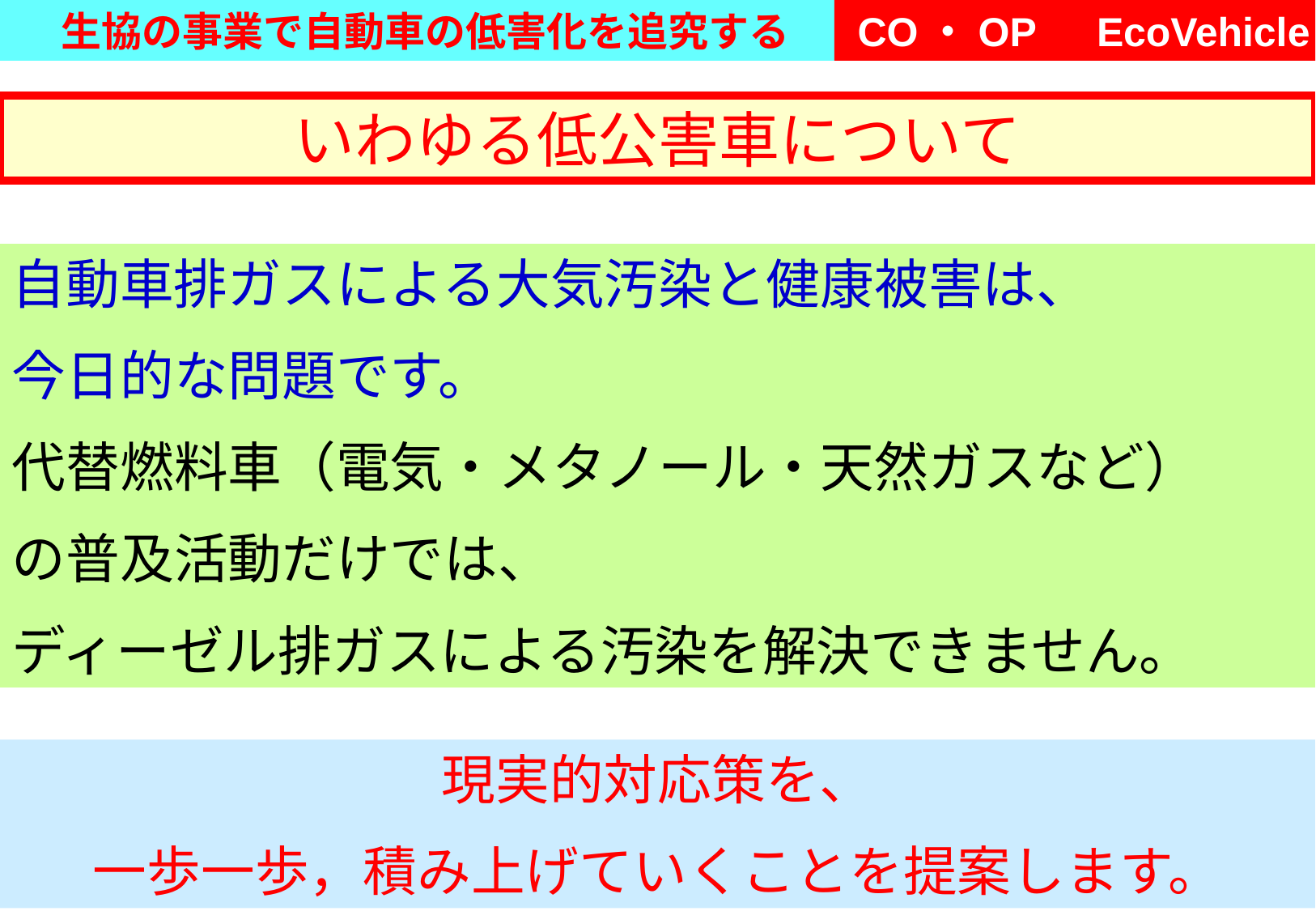

いわゆる低公害車について
自動車排ガスによる大気汚染と健康被害は、
今日的な問題です。
代替燃料車（電気・メタノール・天然ガスなど）
の普及活動だけでは、
ディーゼル排ガスによる汚染を解決できません。
現実的対応策を、
一歩一歩，積み上げていくことを提案します。